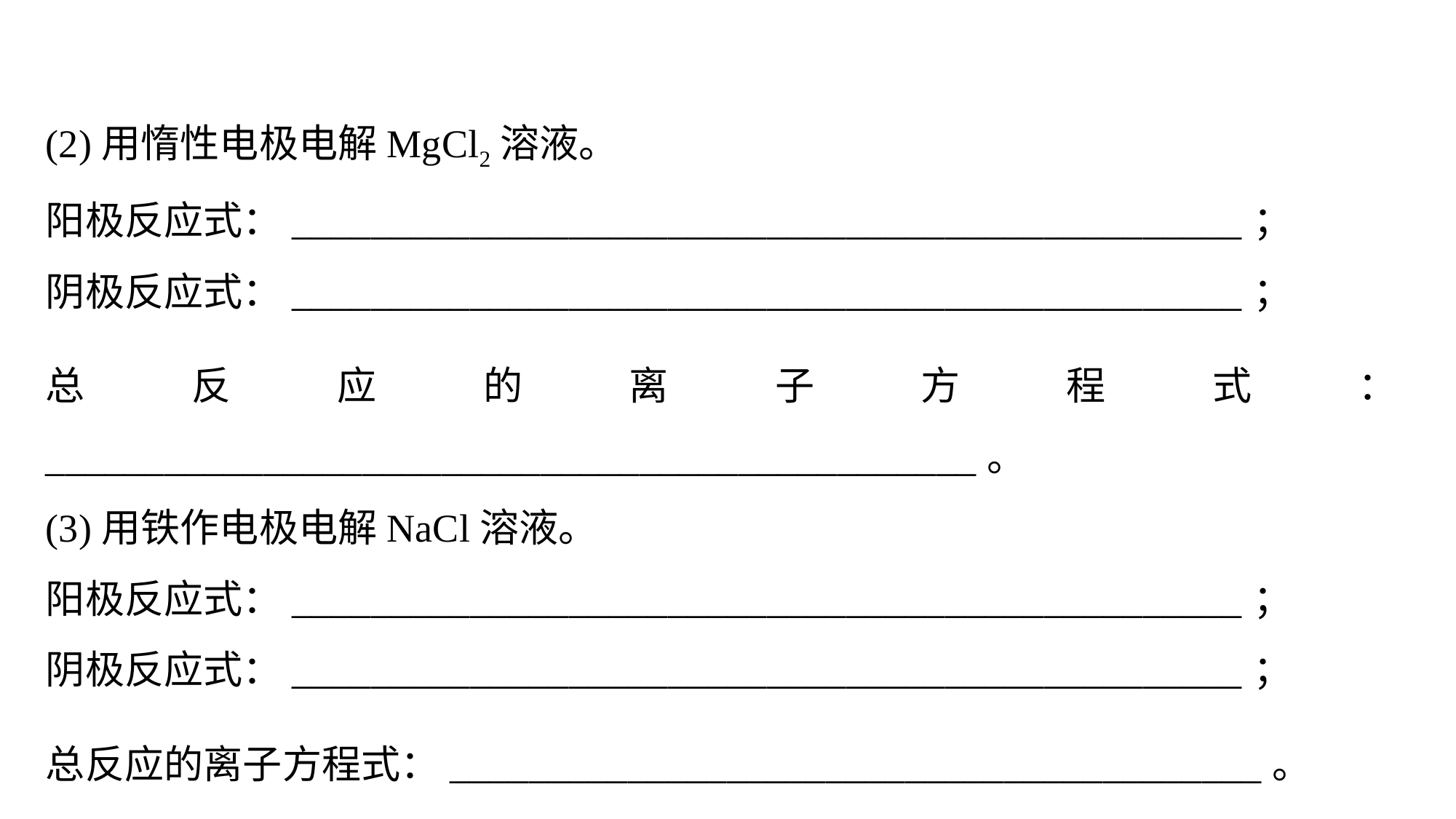

(2)用惰性电极电解MgCl2溶液。
阳极反应式：________________________________________________；
阴极反应式：________________________________________________；

总反应的离子方程式：_______________________________________________。
(3)用铁作电极电解NaCl溶液。
阳极反应式：________________________________________________；
阴极反应式：________________________________________________；

总反应的离子方程式：_________________________________________。